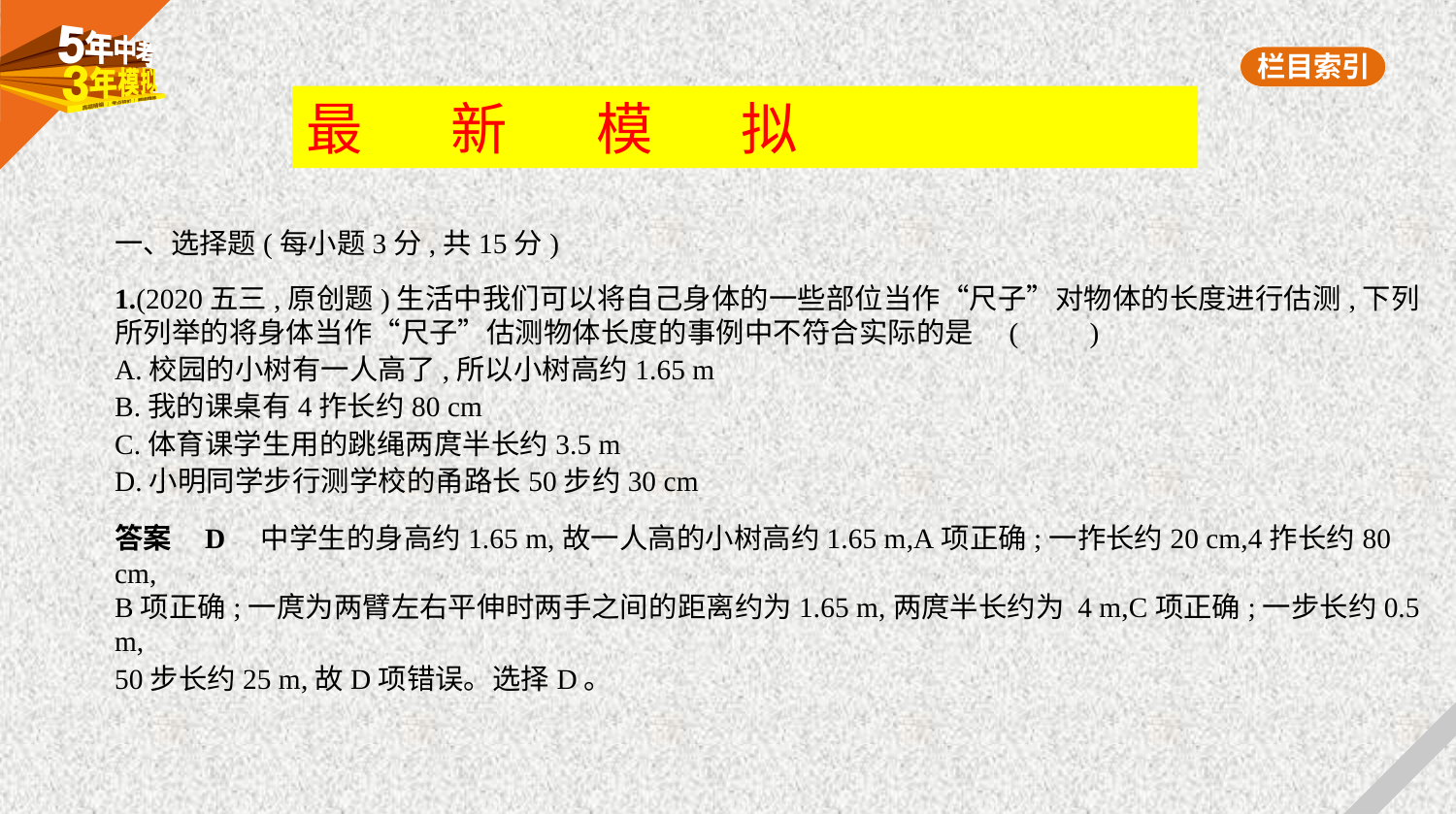

最       新       模       拟
一、选择题(每小题3分,共15分)
1.(2020五三,原创题)生活中我们可以将自己身体的一些部位当作“尺子”对物体的长度进行估测,下列
所列举的将身体当作“尺子”估测物体长度的事例中不符合实际的是 (　　)
A.校园的小树有一人高了,所以小树高约1.65 m
B.我的课桌有4拃长约80 cm
C.体育课学生用的跳绳两庹半长约3.5 m
D.小明同学步行测学校的甬路长50步约30 cm
答案    D　中学生的身高约1.65 m,故一人高的小树高约1.65 m,A项正确;一拃长约20 cm,4拃长约80 cm,
B项正确;一庹为两臂左右平伸时两手之间的距离约为1.65 m,两庹半长约为 4 m,C项正确;一步长约0.5 m,
50步长约25 m,故D项错误。选择D。